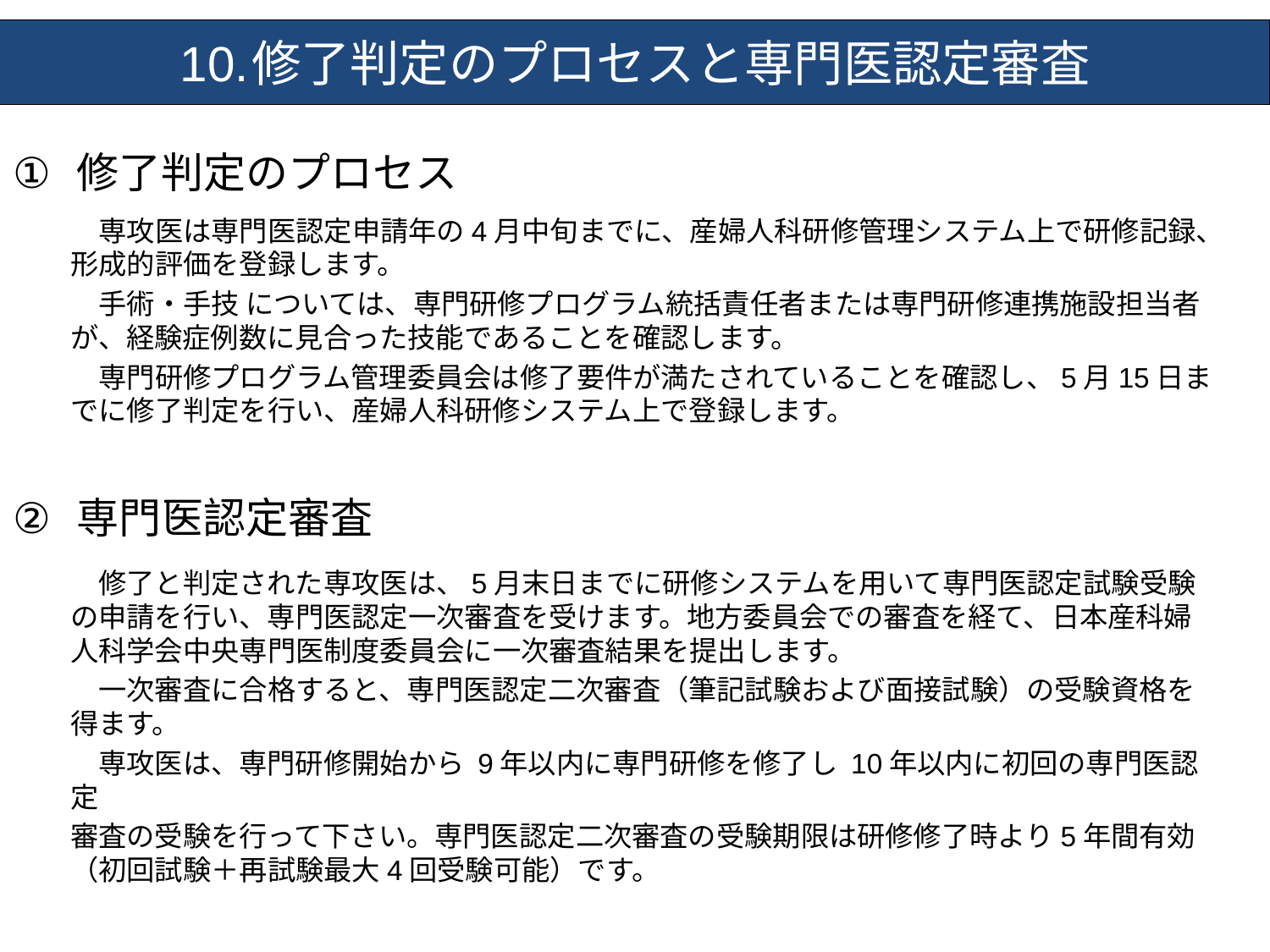

修了判定のプロセスと専門医認定審査
修了判定のプロセス
　専攻医は専門医認定申請年の4月中旬までに、産婦人科研修管理システム上で研修記録、形成的評価を登録します。
　手術・手技 については、専門研修プログラム統括責任者または専門研修連携施設担当者が、経験症例数に見合った技能であることを確認します。
　専門研修プログラム管理委員会は修了要件が満たされていることを確認し、5月15日までに修了判定を行い、産婦人科研修システム上で登録します。
専門医認定審査
　修了と判定された専攻医は、5月末日までに研修システムを用いて専門医認定試験受験の申請を行い、専門医認定一次審査を受けます。地方委員会での審査を経て、日本産科婦人科学会中央専門医制度委員会に一次審査結果を提出します。
　一次審査に合格すると、専門医認定二次審査（筆記試験および面接試験）の受験資格を得ます。
　専攻医は、専門研修開始から 9年以内に専門研修を修了し 10年以内に初回の専門医認定
審査の受験を行って下さい。専門医認定二次審査の受験期限は研修修了時より5年間有効（初回試験＋再試験最大4回受験可能）です。